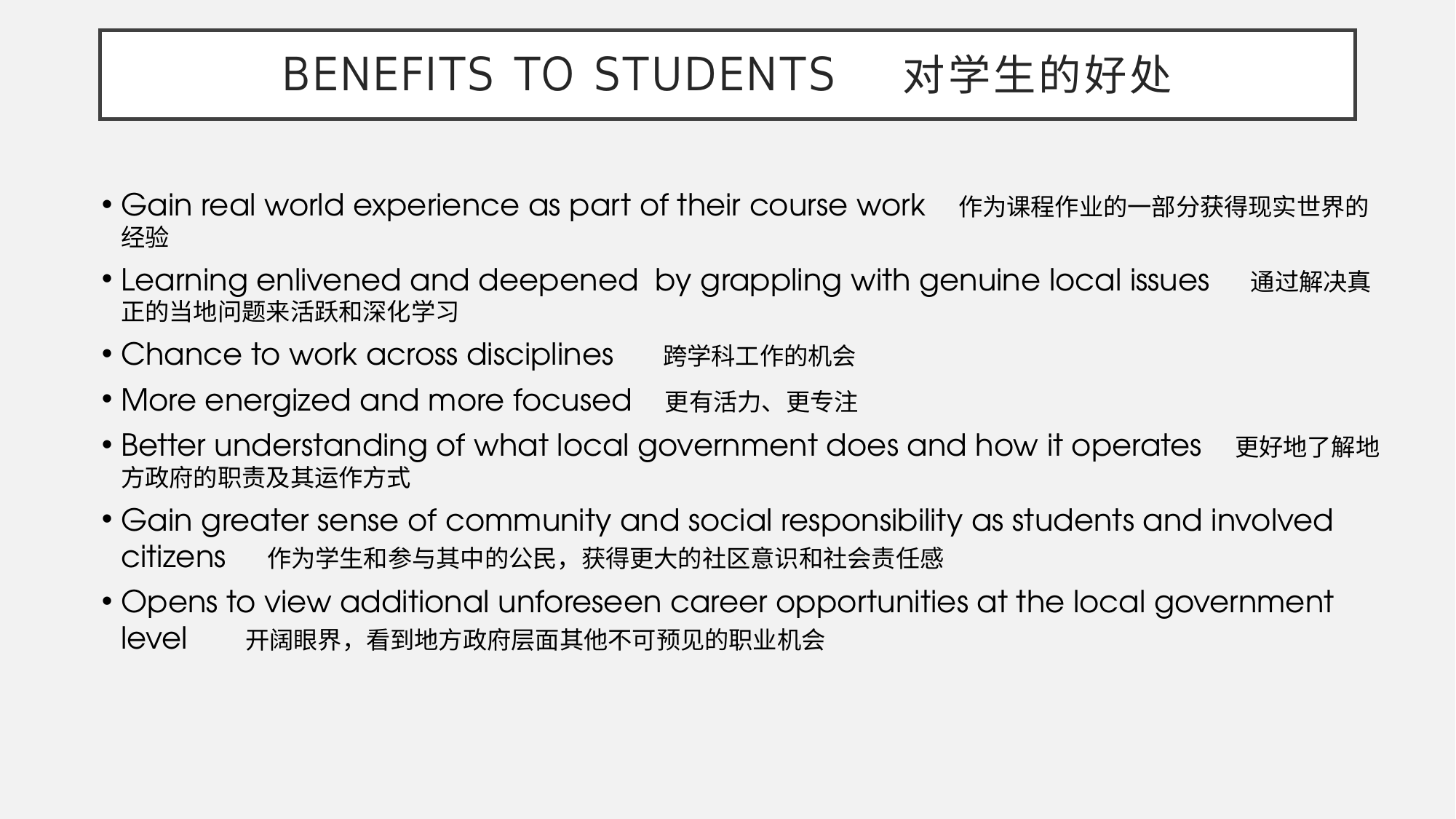

# Benefits to Students   对学生的好处

Gain real world experience as part of their course work   作为课程作业的一部分获得现实世界的经验
Learning enlivened and deepened  by grappling with genuine local issues    通过解决真正的当地问题来活跃和深化学习
Chance to work across disciplines     跨学科工作的机会
More energized and more focused   更有活力、更专注
Better understanding of what local government does and how it operates   更好地了解地方政府的职责及其运作方式
Gain greater sense of community and social responsibility as students and involved citizens    作为学生和参与其中的公民，获得更大的社区意识和社会责任感
Opens to view additional unforeseen career opportunities at the local government level      开阔眼界，看到地方政府层面其他不可预见的职业机会